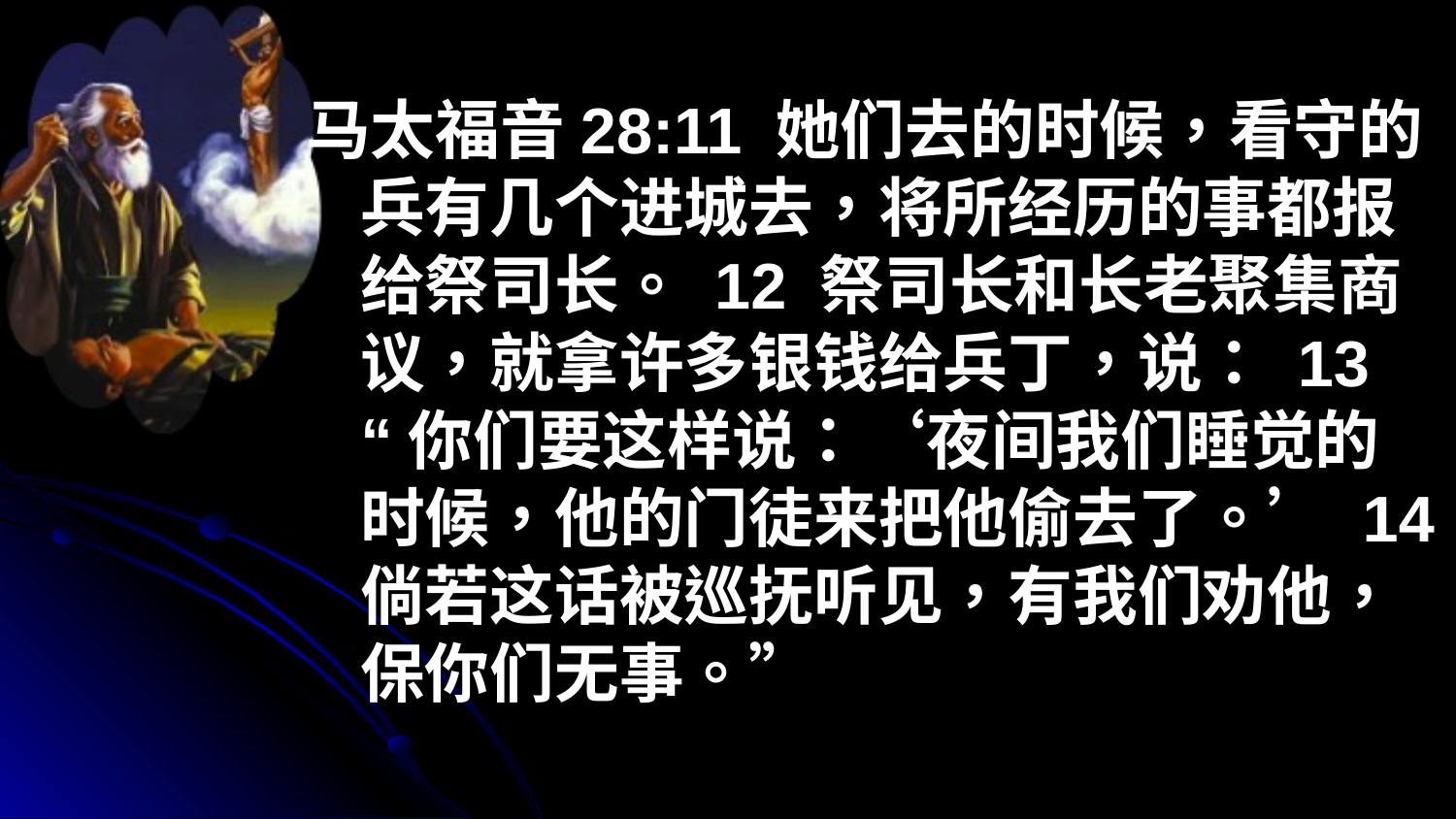

马太福音28:11 她们去的时候，看守的兵有几个进城去，将所经历的事都报给祭司长。 12 祭司长和长老聚集商议，就拿许多银钱给兵丁，说： 13 “你们要这样说：‘夜间我们睡觉的时候，他的门徒来把他偷去了。’ 14 倘若这话被巡抚听见，有我们劝他，保你们无事。”